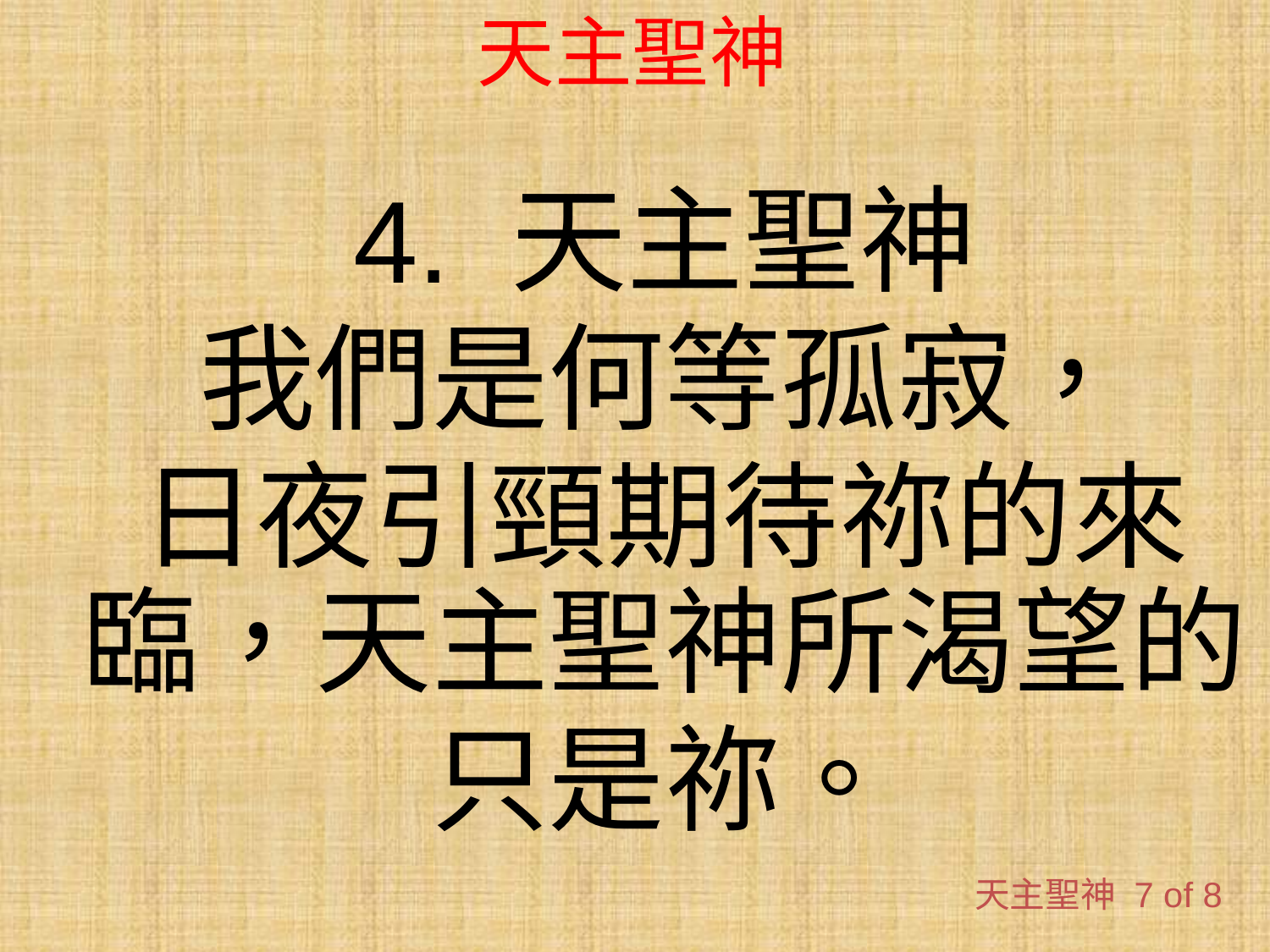

# 天主聖神
4. 天主聖神
我們是何等孤寂，
日夜引頸期待祢的來臨，天主聖神所渴望的
只是祢。
天主聖神 7 of 8